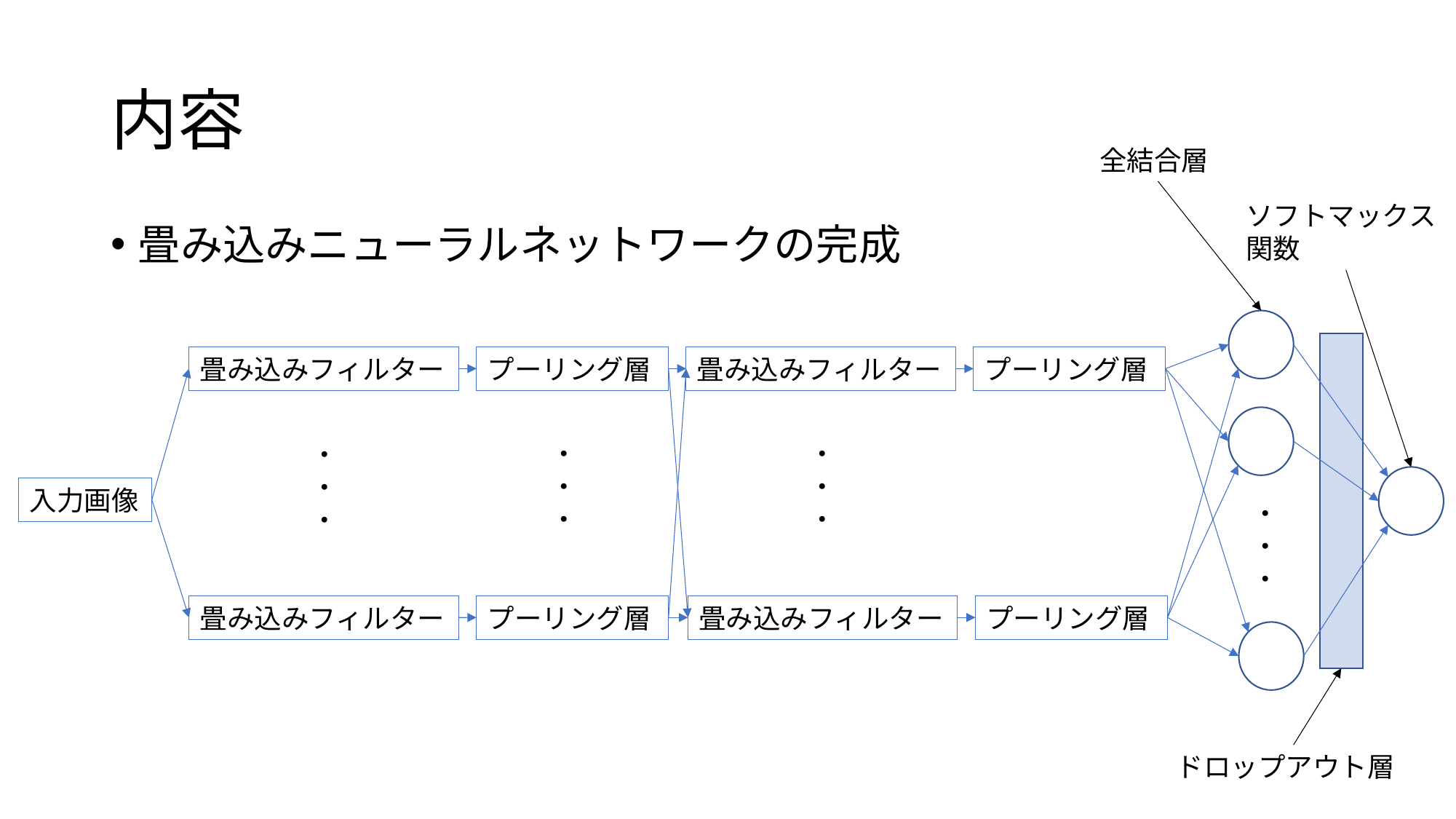

# 内容
全結合層
ソフトマックス関数
畳み込みニューラルネットワークの完成

畳み込みフィルター
プーリング層
畳み込みフィルター
プーリング層

・
・
・
・
・
・
・
・
・

入力画像
・
・
・
プーリング層
畳み込みフィルター
プーリング層
畳み込みフィルター

ドロップアウト層